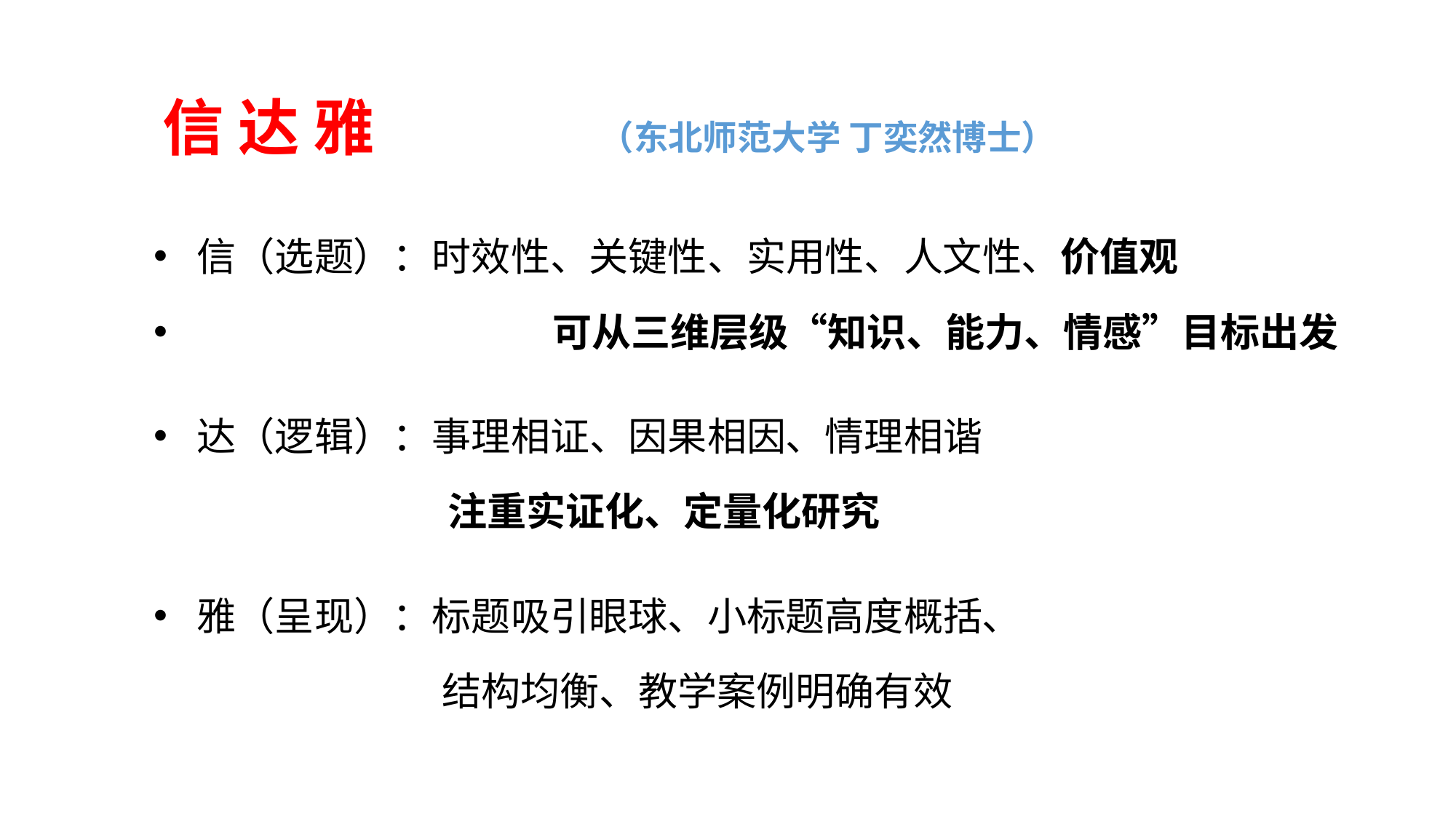

# 信 达 雅                （东北师范大学 丁奕然博士）
信（选题）：时效性、关键性、实用性、人文性、价值观
                                       可从三维层级“知识、能力、情感”目标出发

达（逻辑）：事理相证、因果相因、情理相谐
                                注重实证化、定量化研究

雅（呈现）：标题吸引眼球、小标题高度概括、
                                结构均衡、教学案例明确有效